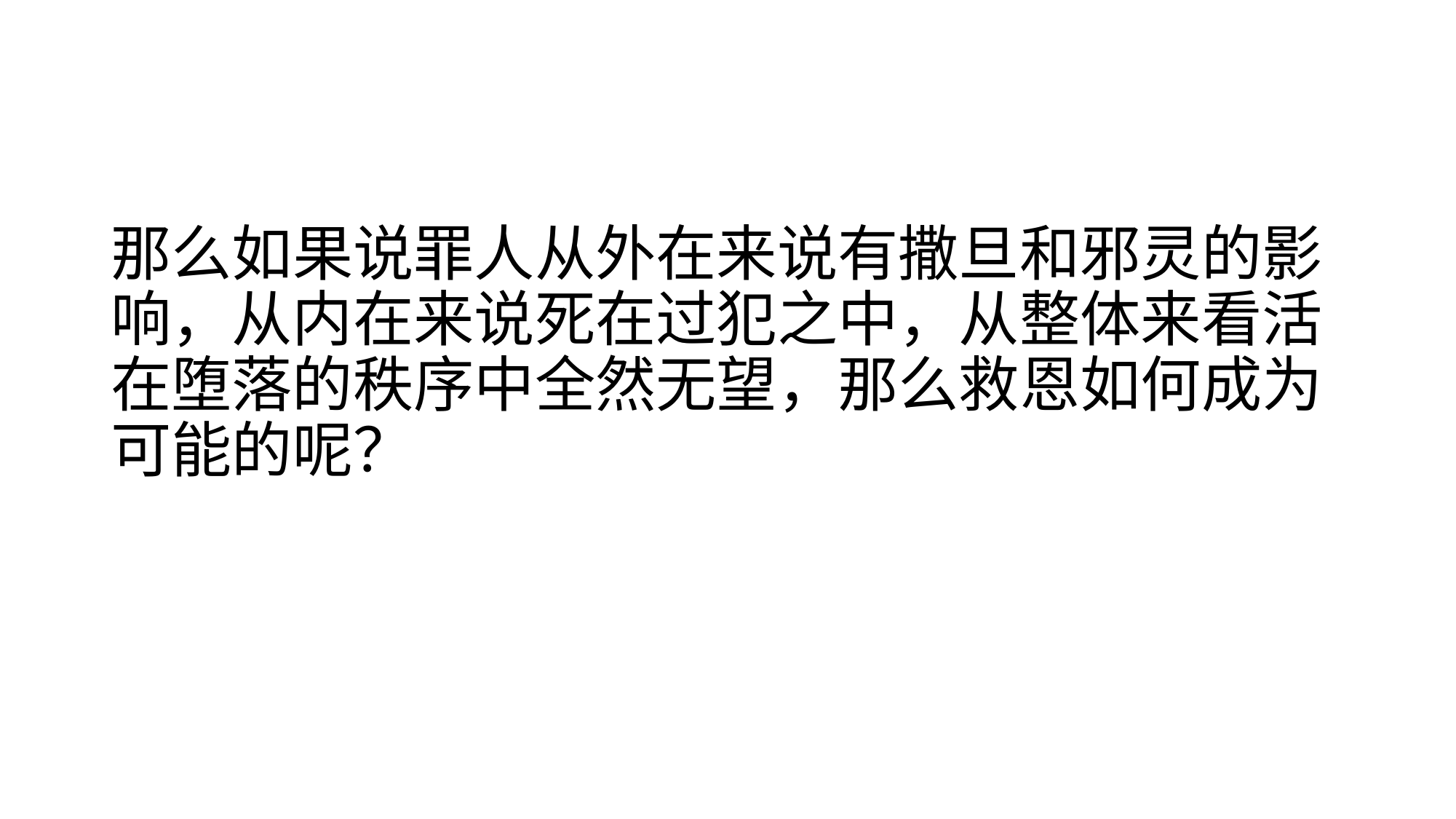

#
那么如果说罪人从外在来说有撒旦和邪灵的影响，从内在来说死在过犯之中，从整体来看活在堕落的秩序中全然无望，那么救恩如何成为可能的呢？